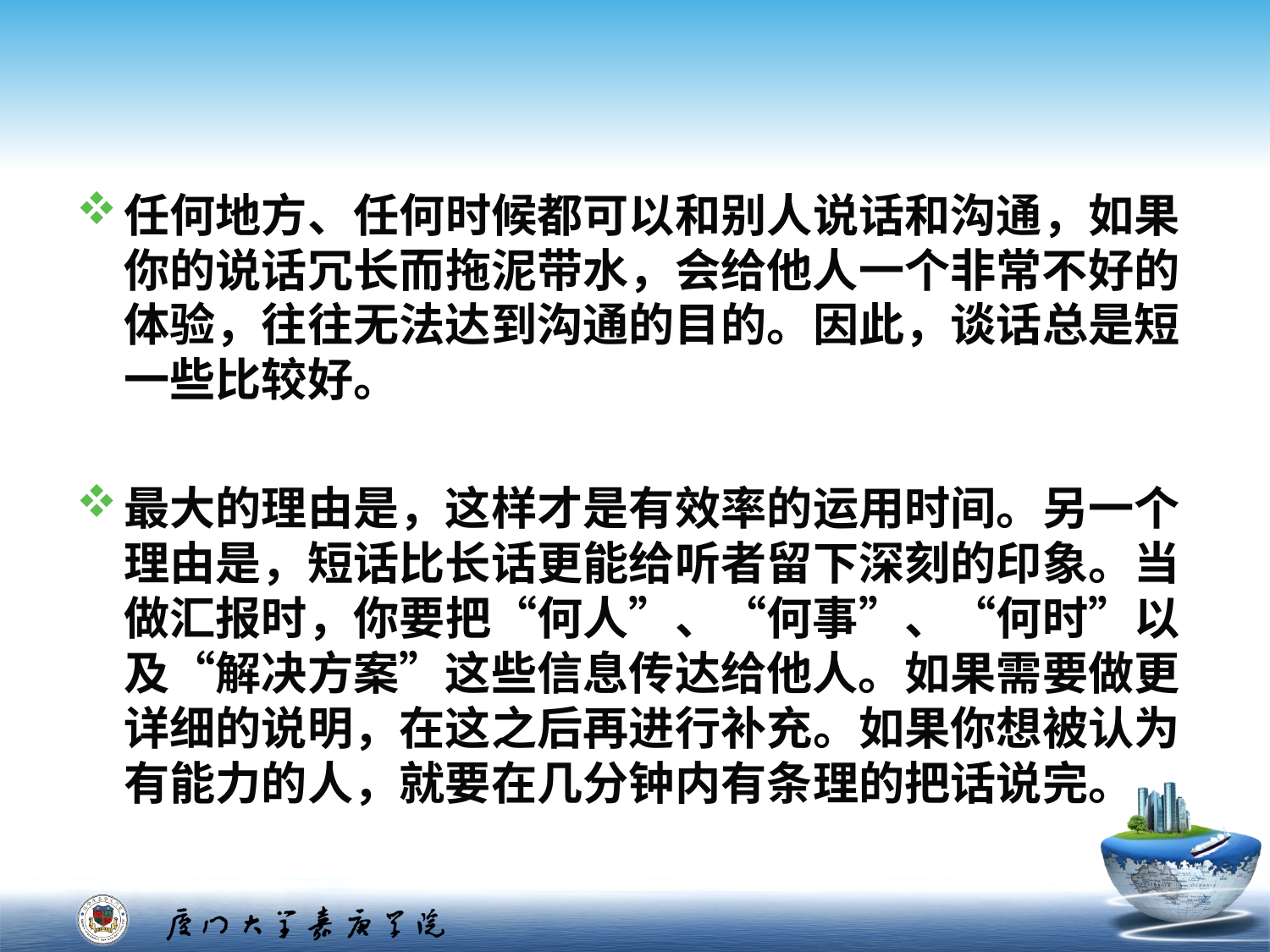

#
任何地方、任何时候都可以和别人说话和沟通，如果你的说话冗长而拖泥带水，会给他人一个非常不好的体验，往往无法达到沟通的目的。因此，谈话总是短一些比较好。

最大的理由是，这样才是有效率的运用时间。另一个理由是，短话比长话更能给听者留下深刻的印象。当做汇报时，你要把“何人”、“何事”、“何时”以及“解决方案”这些信息传达给他人。如果需要做更详细的说明，在这之后再进行补充。如果你想被认为有能力的人，就要在几分钟内有条理的把话说完。